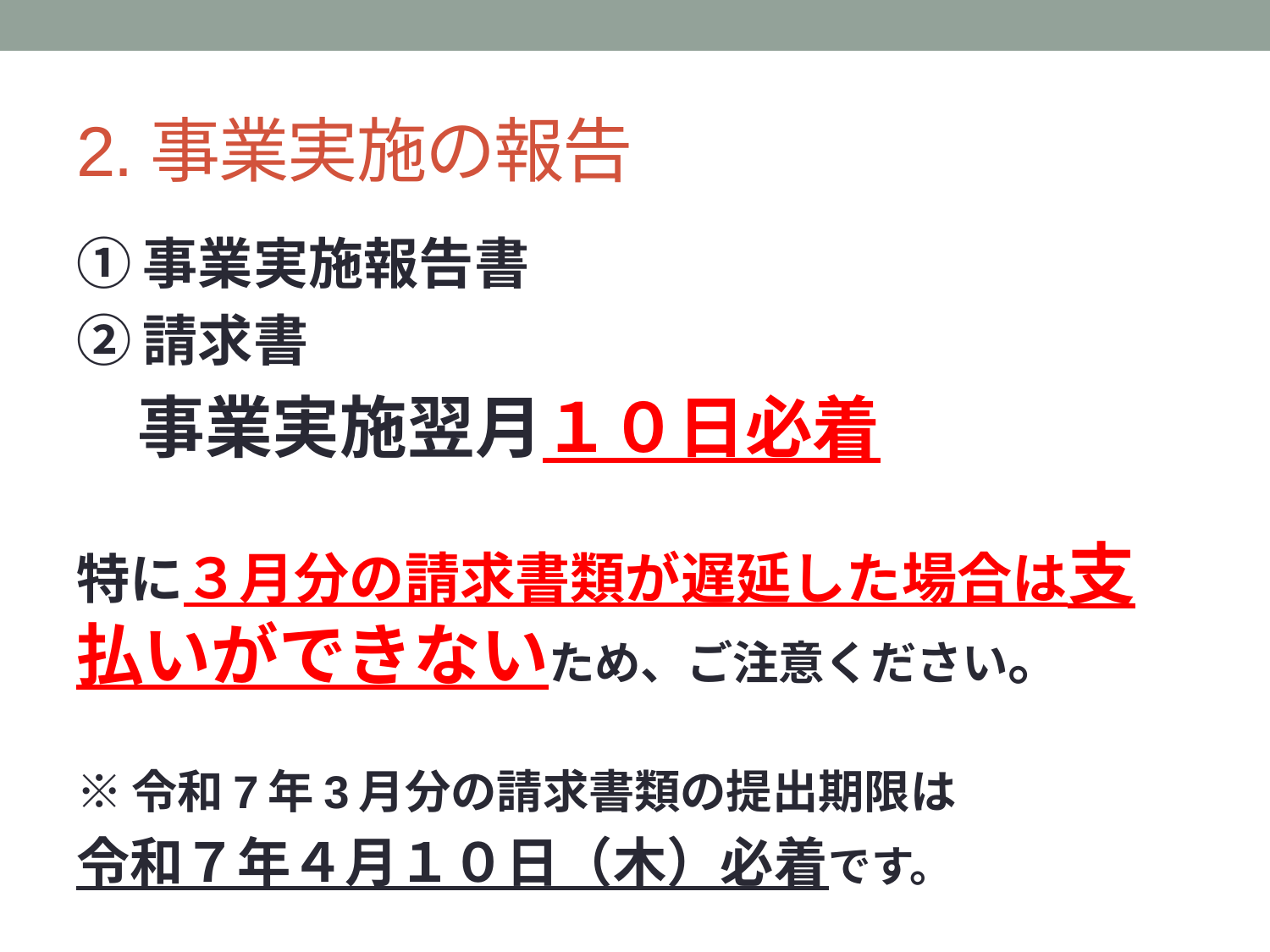

# 2.事業実施の報告
①事業実施報告書
②請求書
　事業実施翌月１０日必着

特に３月分の請求書類が遅延した場合は支払いができないため、ご注意ください。

※令和7年3月分の請求書類の提出期限は
令和７年４月１０日（木）必着です。